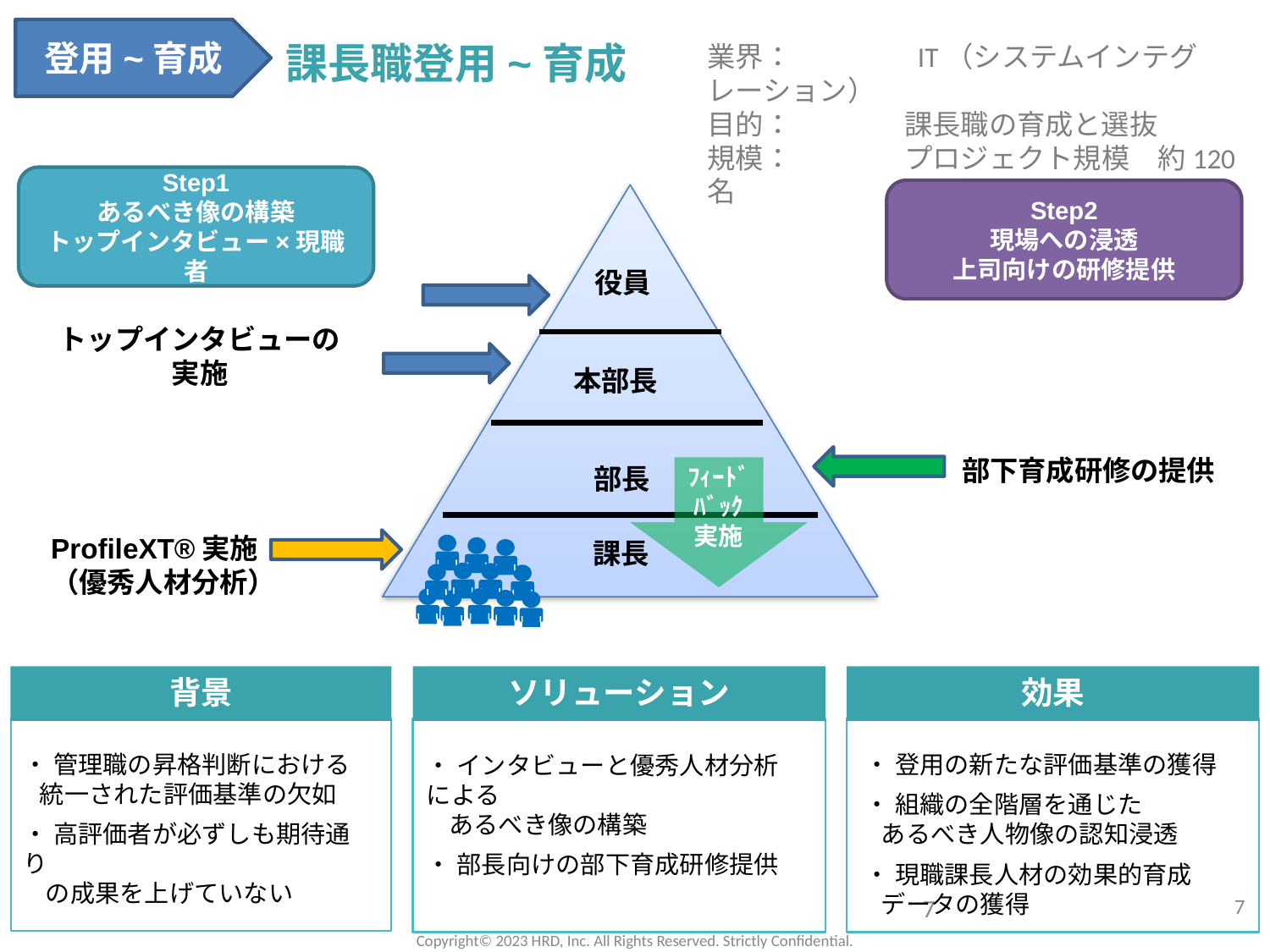

登用~育成
課長職登用~育成
業界：　　 　　IT（システムインテグレーション）
目的：　　　　課長職の育成と選抜
規模：　　　　プロジェクト規模　約120名
Step1
あるべき像の構築
トップインタビュー×現職者
Step2
現場への浸透
上司向けの研修提供

役員

本部長

部長
ﾌｨｰﾄﾞﾊﾞｯｸ
実施
課長
トップインタビューの実施

部下育成研修の提供
ProfileXT®実施
（優秀人材分析）

背景

ソリューション

効果

・ 管理職の昇格判断における
   統一された評価基準の欠如

・ 高評価者が必ずしも期待通り
   の成果を上げていない
・ 登用の新たな評価基準の獲得

・ 組織の全階層を通じた
   あるべき人物像の認知浸透

・ 現職課長人材の効果的育成
   データの獲得
・ インタビューと優秀人材分析による
   あるべき像の構築

・ 部長向けの部下育成研修提供
7
7
Copyright©️ 2023 HRD, Inc. All Rights Reserved. Strictly Confidential.